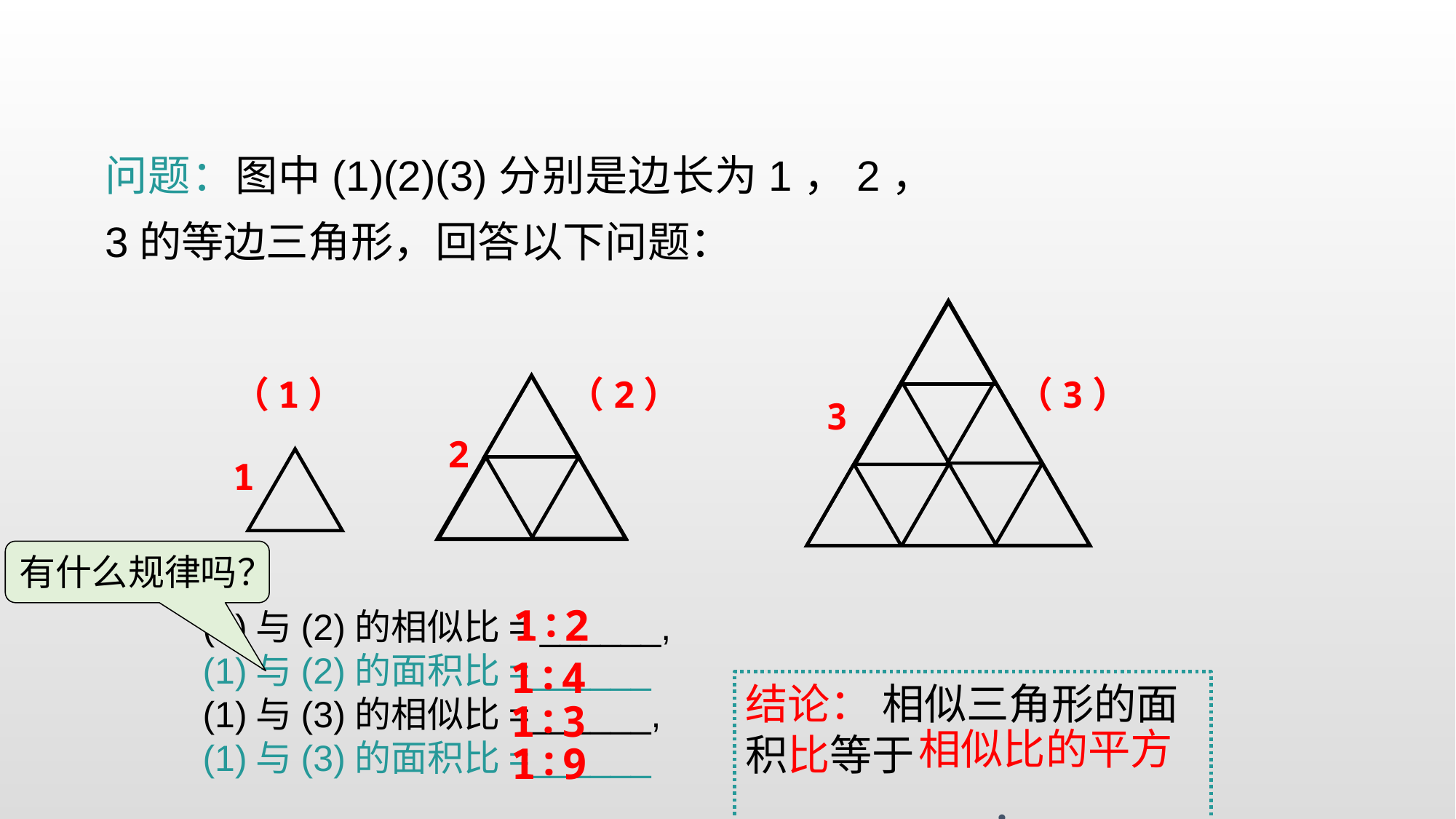

问题：图中(1)(2)(3)分别是边长为1，2，3的等边三角形，回答以下问题：

（1）
（2）
（3）

3
2
1

有什么规律吗？
1∶2
(1)与(2)的相似比= ______,
(1)与(2)的面积比=______
(1)与(3)的相似比=______,
(1)与(3)的面积比=______
1∶4
结论： 相似三角形的面积比等于__________．
1∶3
相似比的平方
1∶9